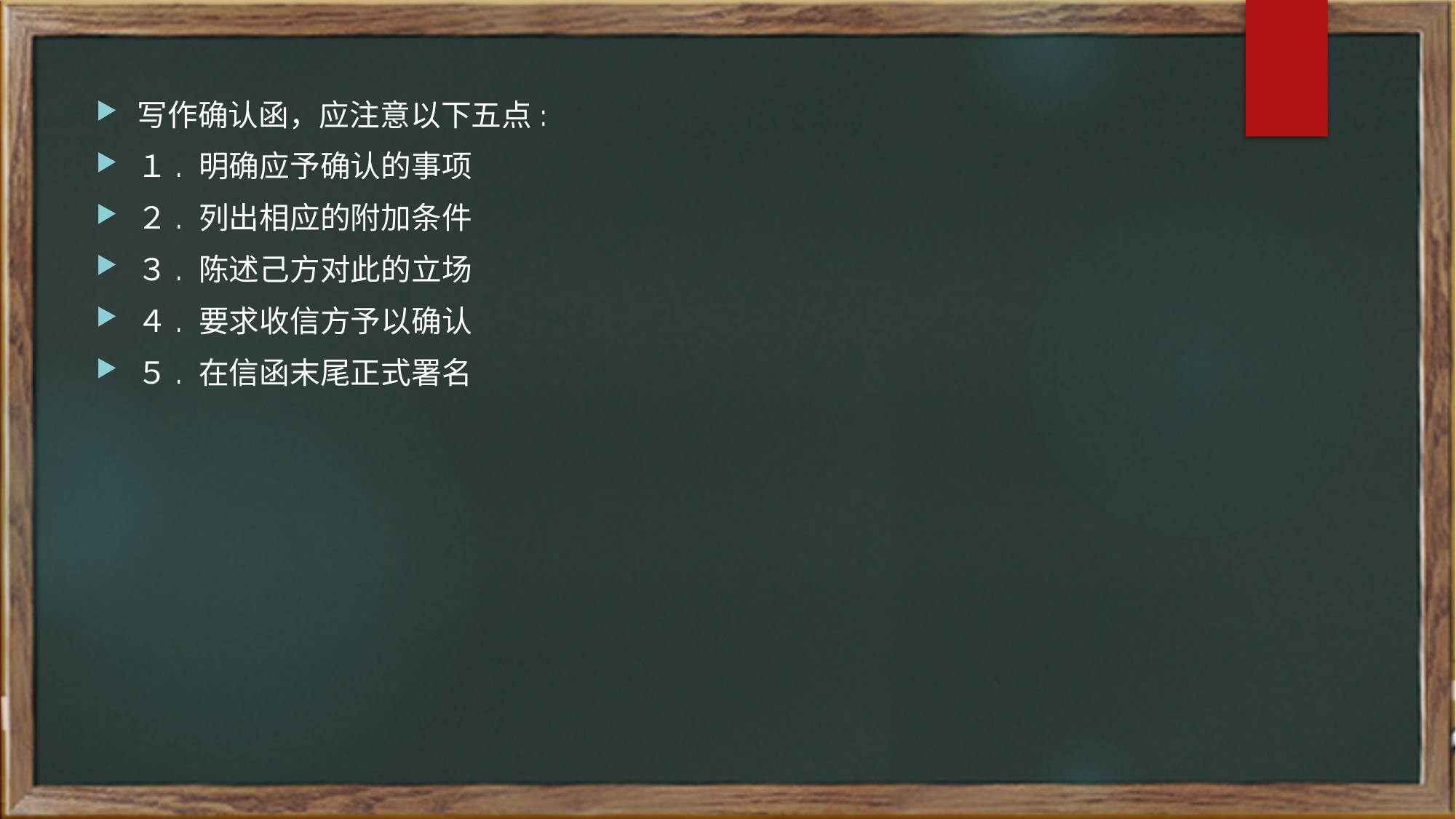

写作确认函，应注意以下五点:
１. 明确应予确认的事项
２. 列出相应的附加条件
３. 陈述己方对此的立场
４. 要求收信方予以确认
５. 在信函末尾正式署名